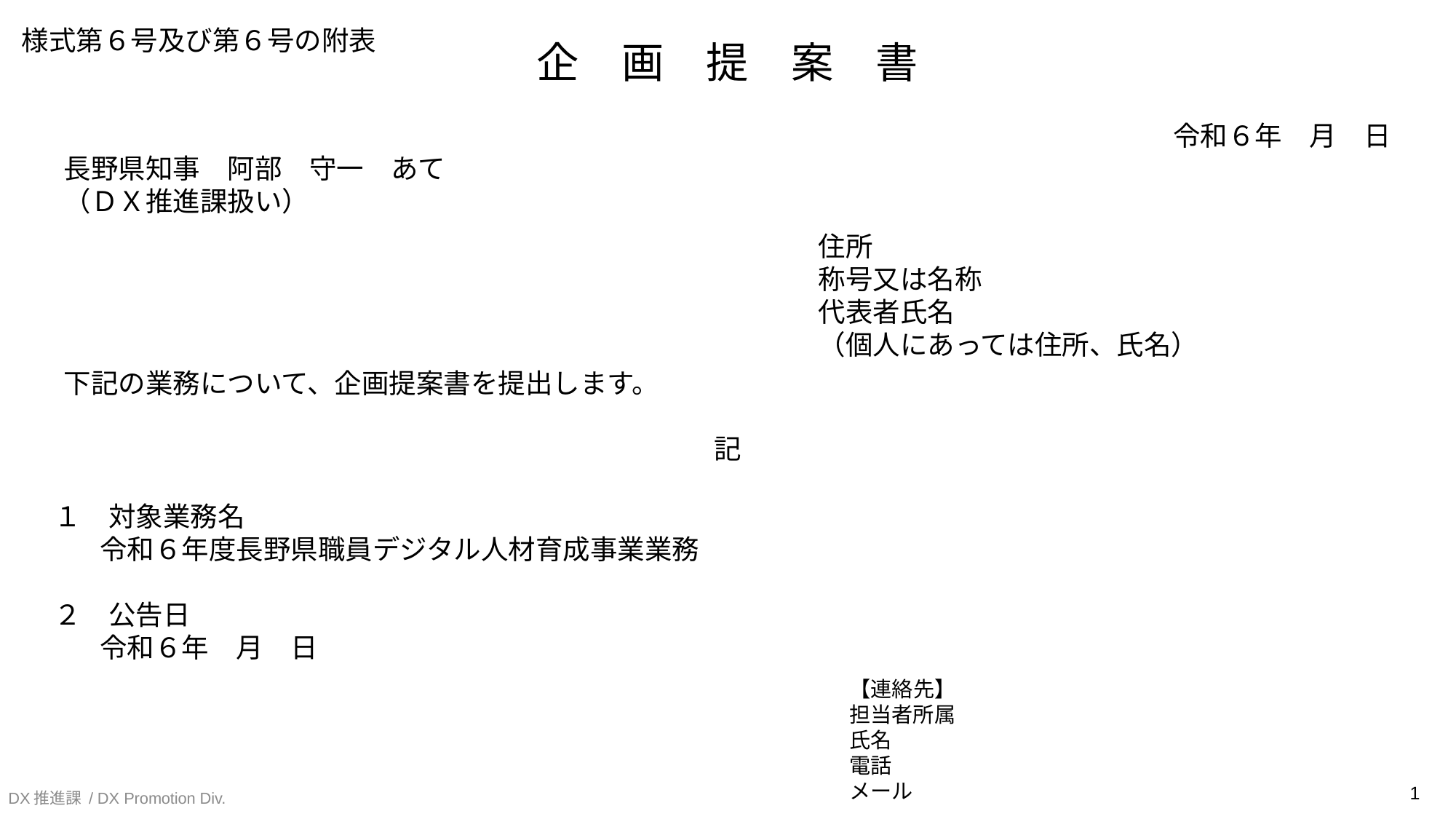

様式第６号及び第６号の附表
企　画　提　案　書
令和６年　月　日
長野県知事　阿部　守一　あて
（ＤＸ推進課扱い）
住所
称号又は名称
代表者氏名
（個人にあっては住所、氏名）
下記の業務について、企画提案書を提出します。

記
１　対象業務名
　   令和６年度長野県職員デジタル人材育成事業業務

２　公告日
　   令和６年　月　日
【連絡先】
担当者所属
氏名
電話
メール
DX推進課 / DX Promotion Div.
1